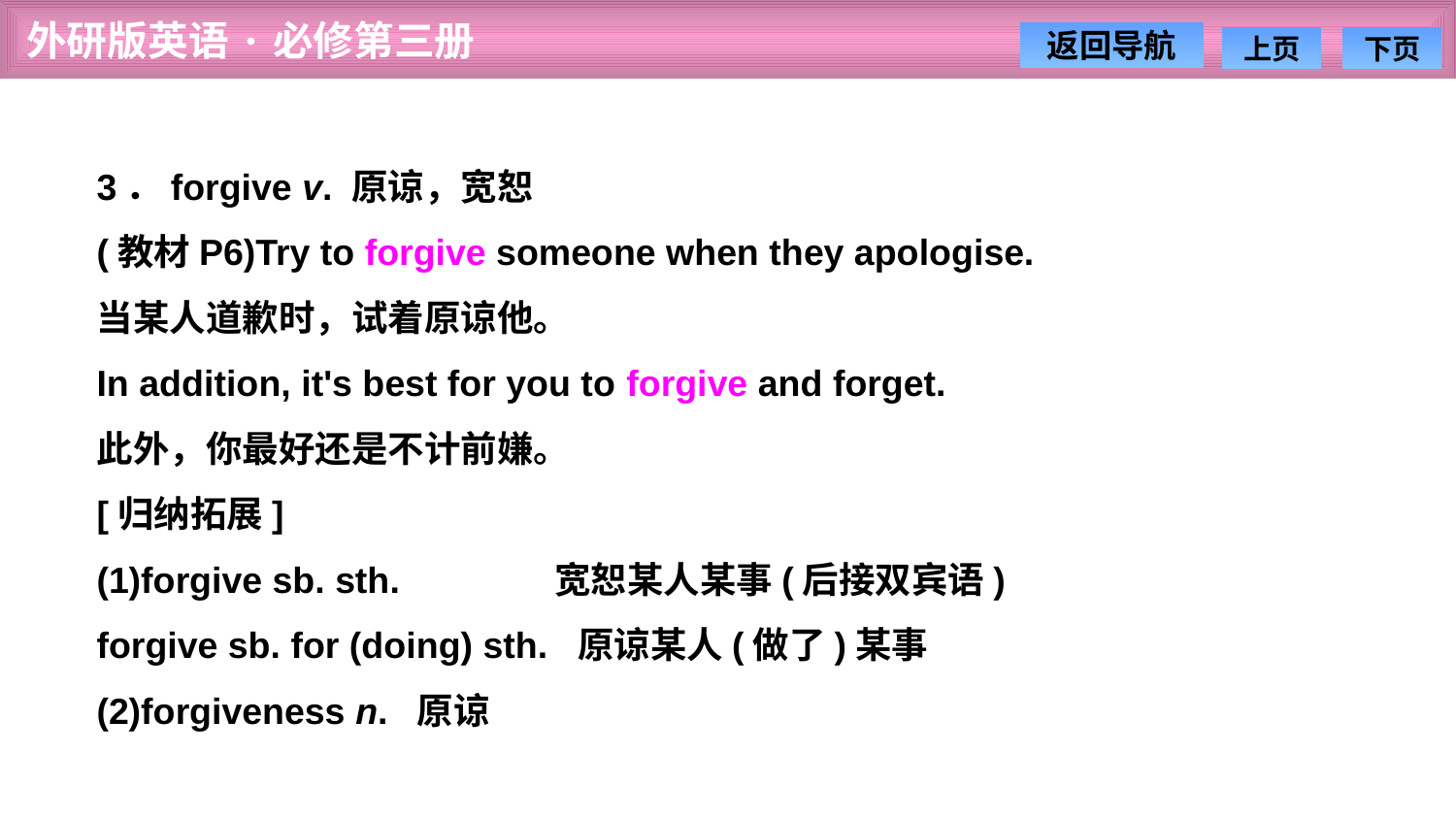

3．forgive v. 原谅，宽恕
(教材P6)Try to forgive someone when they apologise.
当某人道歉时，试着原谅他。
In addition, it's best for you to forgive and forget.
此外，你最好还是不计前嫌。
[归纳拓展]
(1)forgive sb. sth.　　　　宽恕某人某事(后接双宾语)
forgive sb. for (doing) sth.  原谅某人(做了)某事
(2)forgiveness n.  原谅